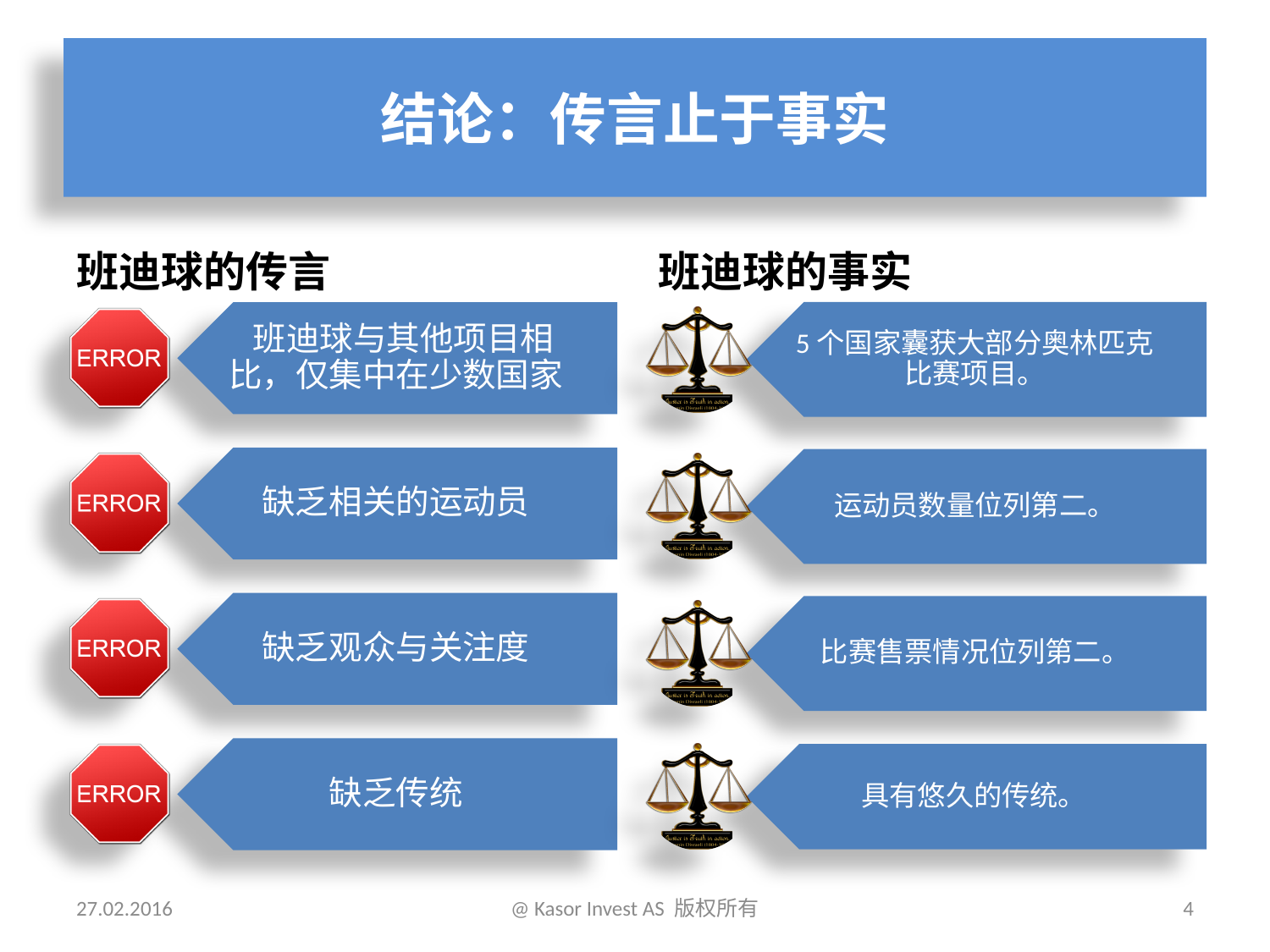

# 结论：传言止于事实
班迪球的传言
班迪球的事实
 班迪球与其他项目相比，仅集中在少数国家
缺乏相关的运动员
缺乏观众与关注度
缺乏传统
5个国家囊获大部分奥林匹克比赛项目。
运动员数量位列第二。
比赛售票情况位列第二。
具有悠久的传统。
27.02.2016
@ Kasor Invest AS 版权所有
4